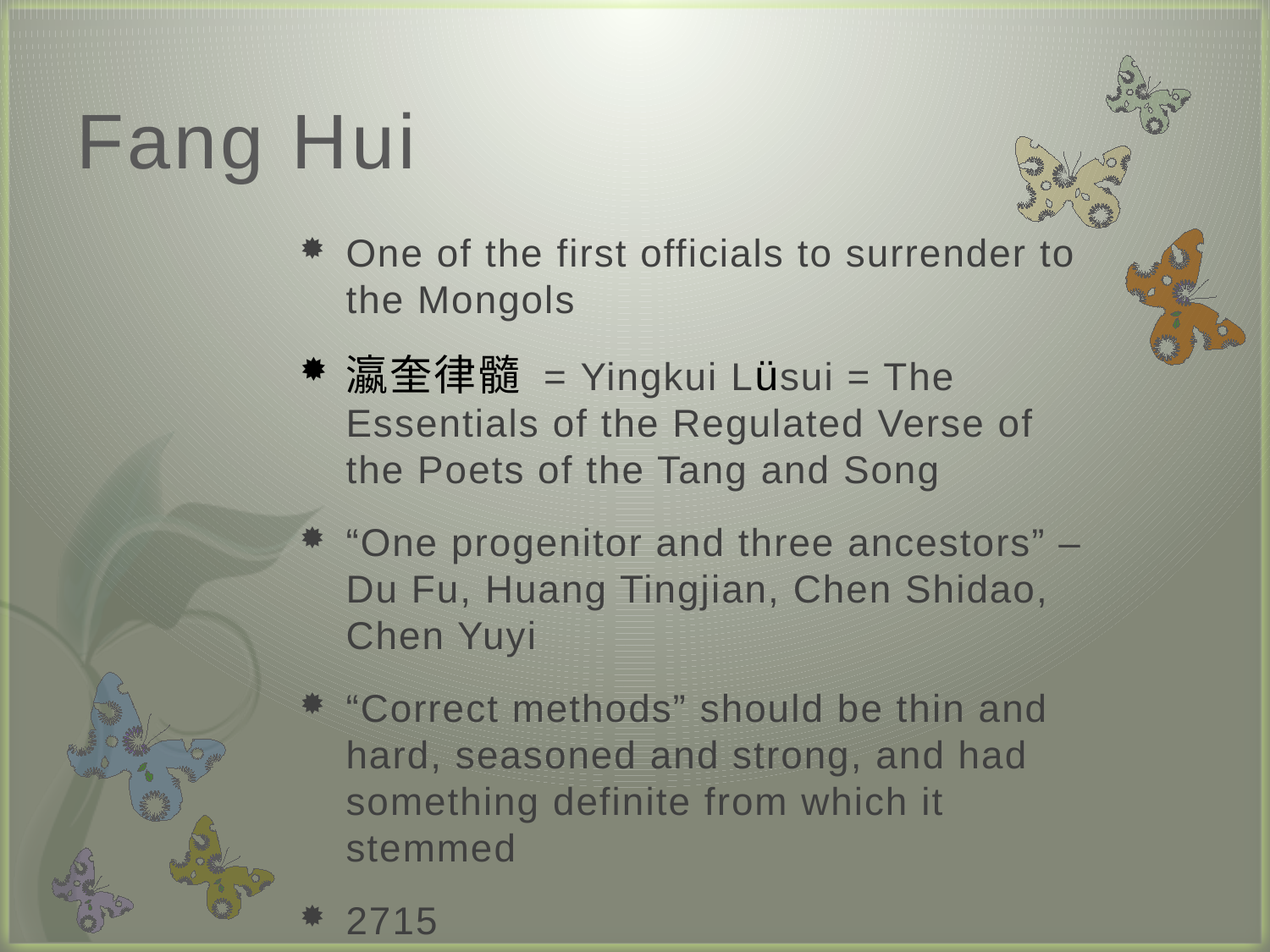

# Fang Hui
One of the first officials to surrender to the Mongols
瀛奎律髓 = Yingkui Lüsui = The Essentials of the Regulated Verse of the Poets of the Tang and Song
“One progenitor and three ancestors” – Du Fu, Huang Tingjian, Chen Shidao, Chen Yuyi
“Correct methods” should be thin and hard, seasoned and strong, and had something definite from which it stemmed
2715